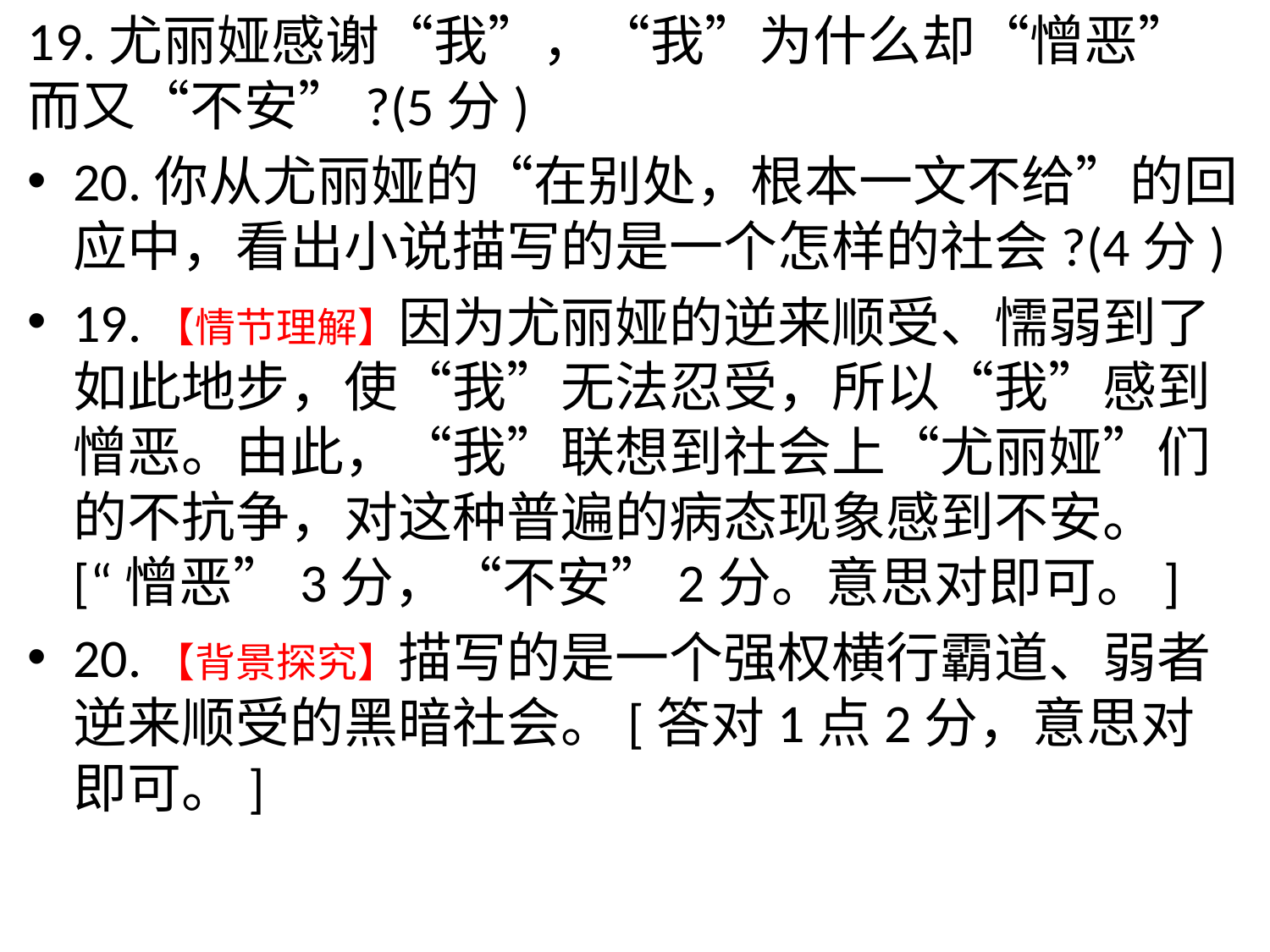

19.尤丽娅感谢“我”，“我”为什么却“憎恶”而又“不安”?(5分)
20.你从尤丽娅的“在别处，根本一文不给”的回应中，看出小说描写的是一个怎样的社会?(4分)
19.【情节理解】因为尤丽娅的逆来顺受、懦弱到了如此地步，使“我”无法忍受，所以“我”感到憎恶。由此，“我”联想到社会上“尤丽娅”们的不抗争，对这种普遍的病态现象感到不安。[“憎恶”3分，“不安”2分。意思对即可。]
20.【背景探究】描写的是一个强权横行霸道、弱者逆来顺受的黑暗社会。[答对1点2分，意思对即可。]